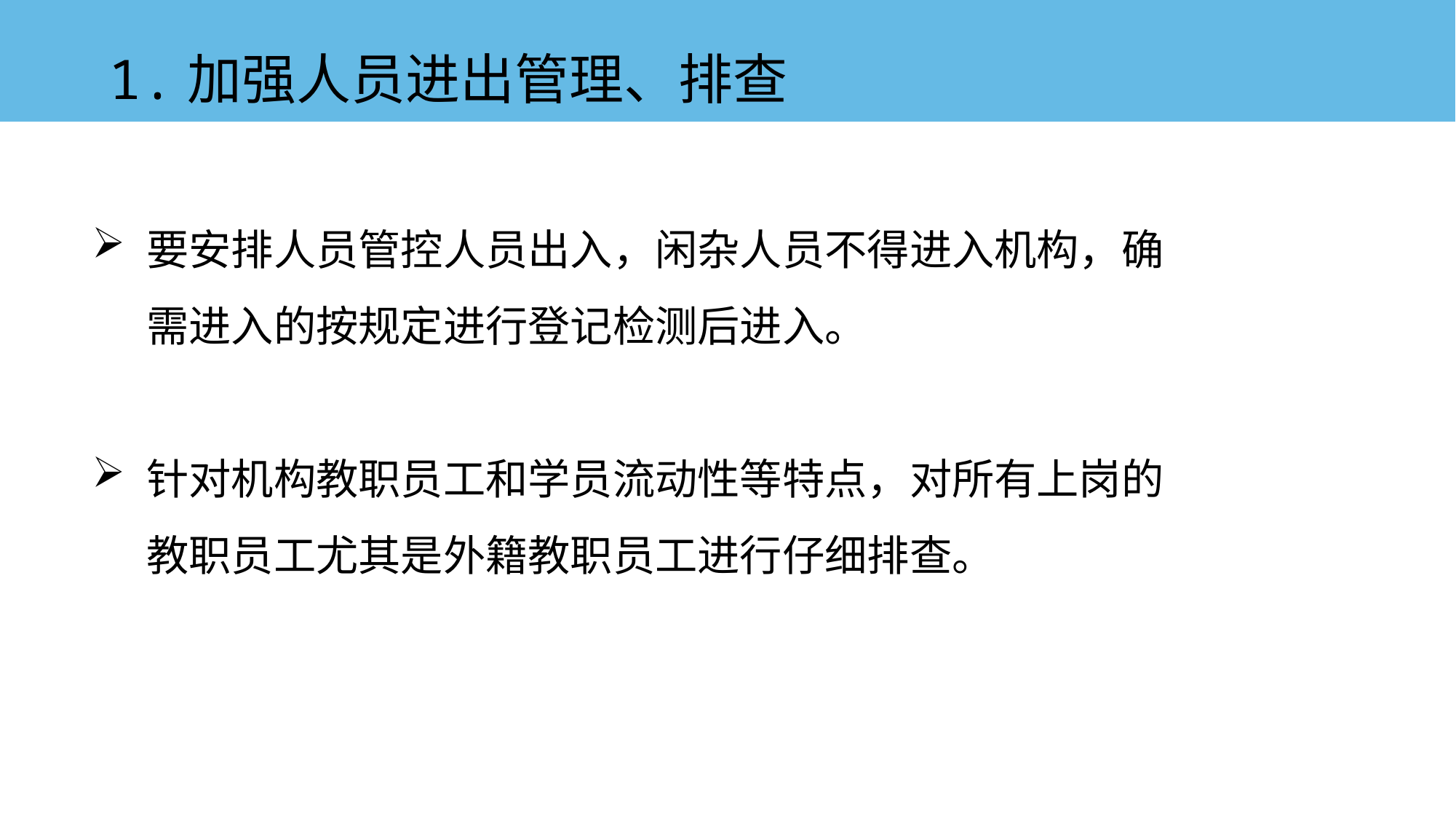

1.加强人员进出管理、排查
要安排人员管控人员出入，闲杂人员不得进入机构，确需进入的按规定进行登记检测后进入。

针对机构教职员工和学员流动性等特点，对所有上岗的教职员工尤其是外籍教职员工进行仔细排查。